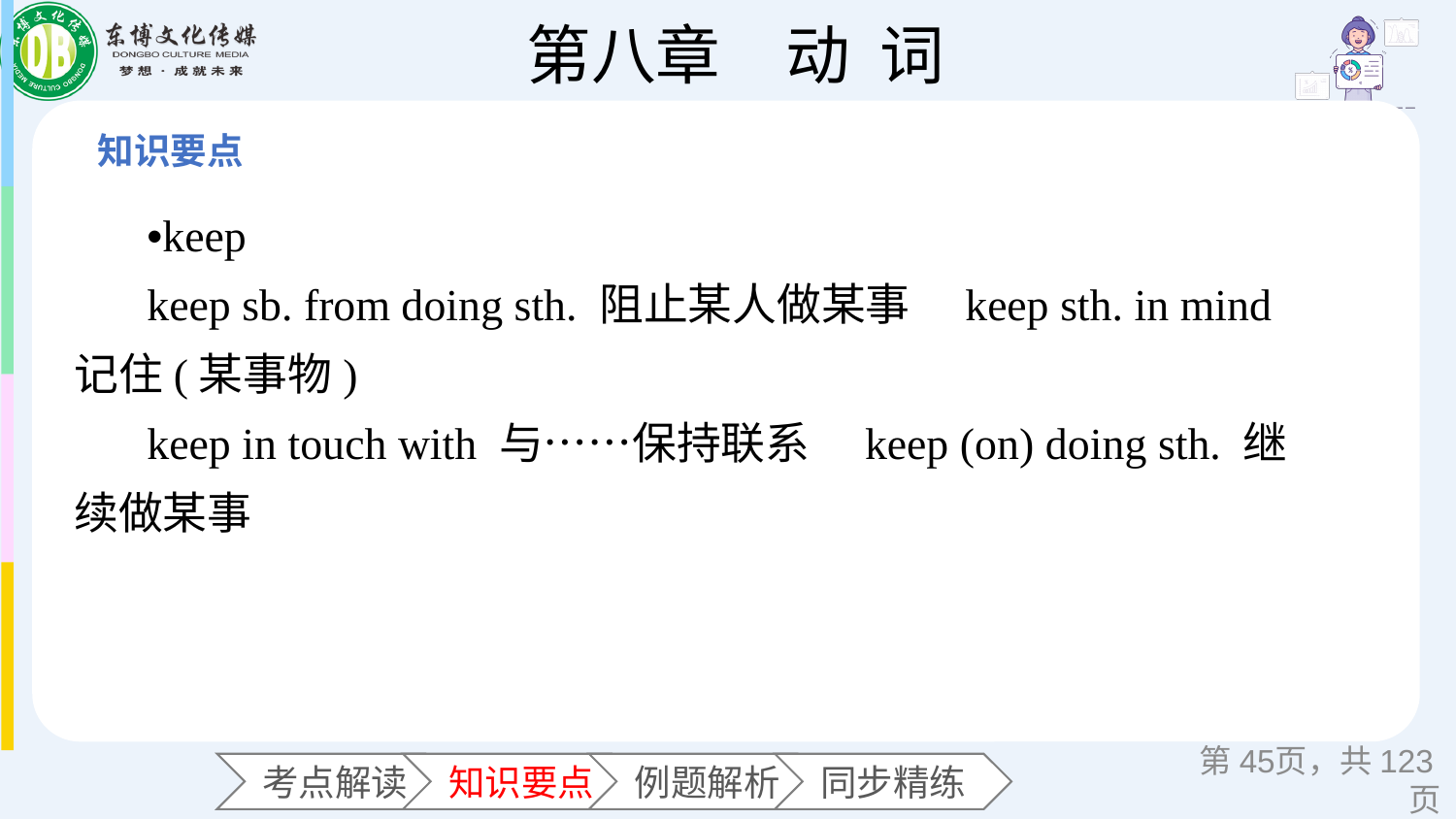

•keep
keep sb. from doing sth. 阻止某人做某事　keep sth. in mind 记住(某事物)
keep in touch with 与……保持联系　keep (on) doing sth. 继续做某事
第45页，共123页